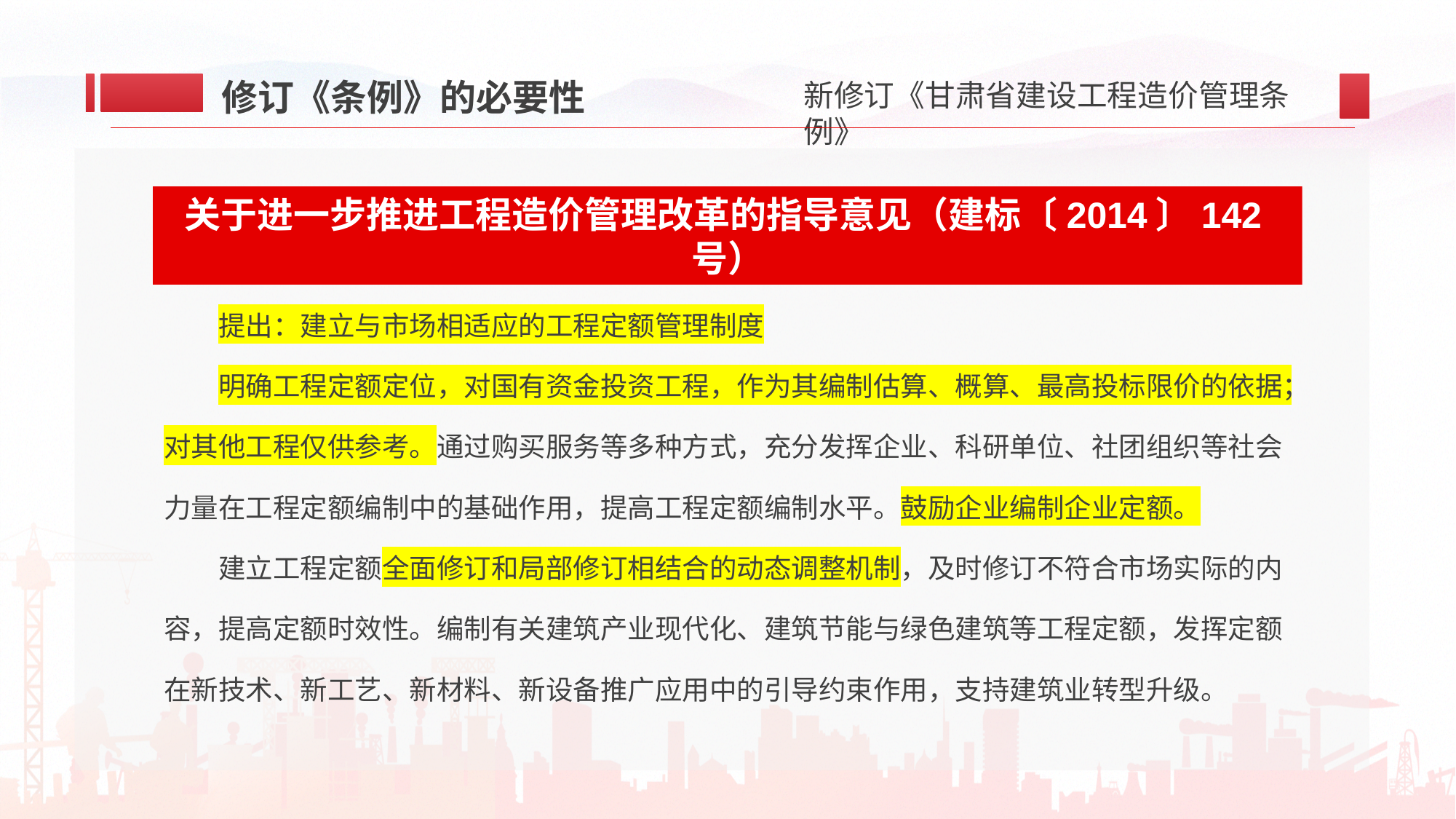

修订《条例》的必要性
关于进一步推进工程造价管理改革的指导意见（建标〔2014〕142号）
提出：建立与市场相适应的工程定额管理制度
明确工程定额定位，对国有资金投资工程，作为其编制估算、概算、最高投标限价的依据；对其他工程仅供参考。通过购买服务等多种方式，充分发挥企业、科研单位、社团组织等社会力量在工程定额编制中的基础作用，提高工程定额编制水平。鼓励企业编制企业定额。
建立工程定额全面修订和局部修订相结合的动态调整机制，及时修订不符合市场实际的内容，提高定额时效性。编制有关建筑产业现代化、建筑节能与绿色建筑等工程定额，发挥定额在新技术、新工艺、新材料、新设备推广应用中的引导约束作用，支持建筑业转型升级。